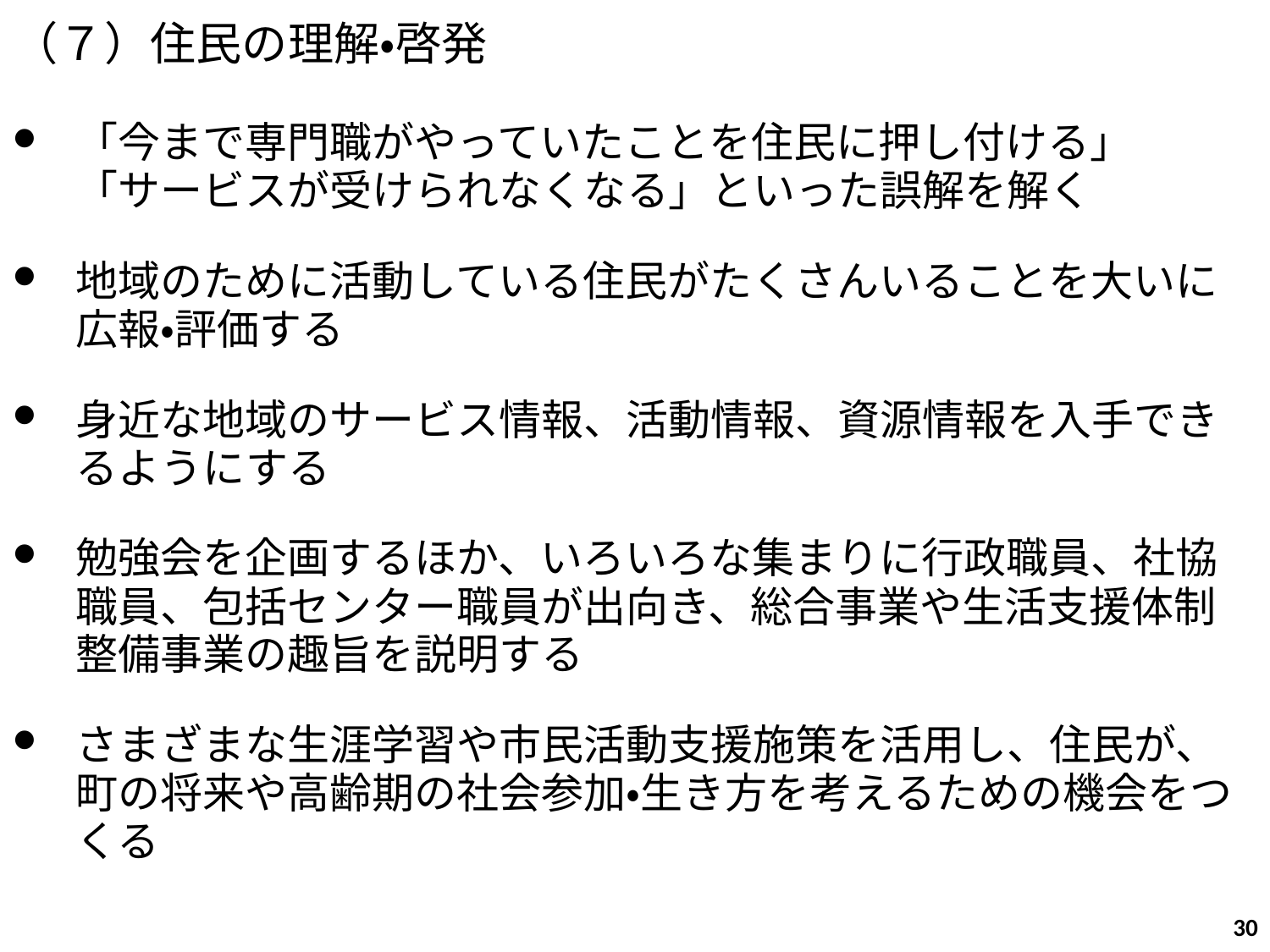

（７）住民の理解・啓発
「今まで専門職がやっていたことを住民に押し付ける」「サービスが受けられなくなる」といった誤解を解く

地域のために活動している住民がたくさんいることを大いに広報・評価する

身近な地域のサービス情報、活動情報、資源情報を入手できるようにする

勉強会を企画するほか、いろいろな集まりに行政職員、社協職員、包括センター職員が出向き、総合事業や生活支援体制整備事業の趣旨を説明する

さまざまな生涯学習や市民活動支援施策を活用し、住民が、町の将来や高齢期の社会参加・生き方を考えるための機会をつくる

30